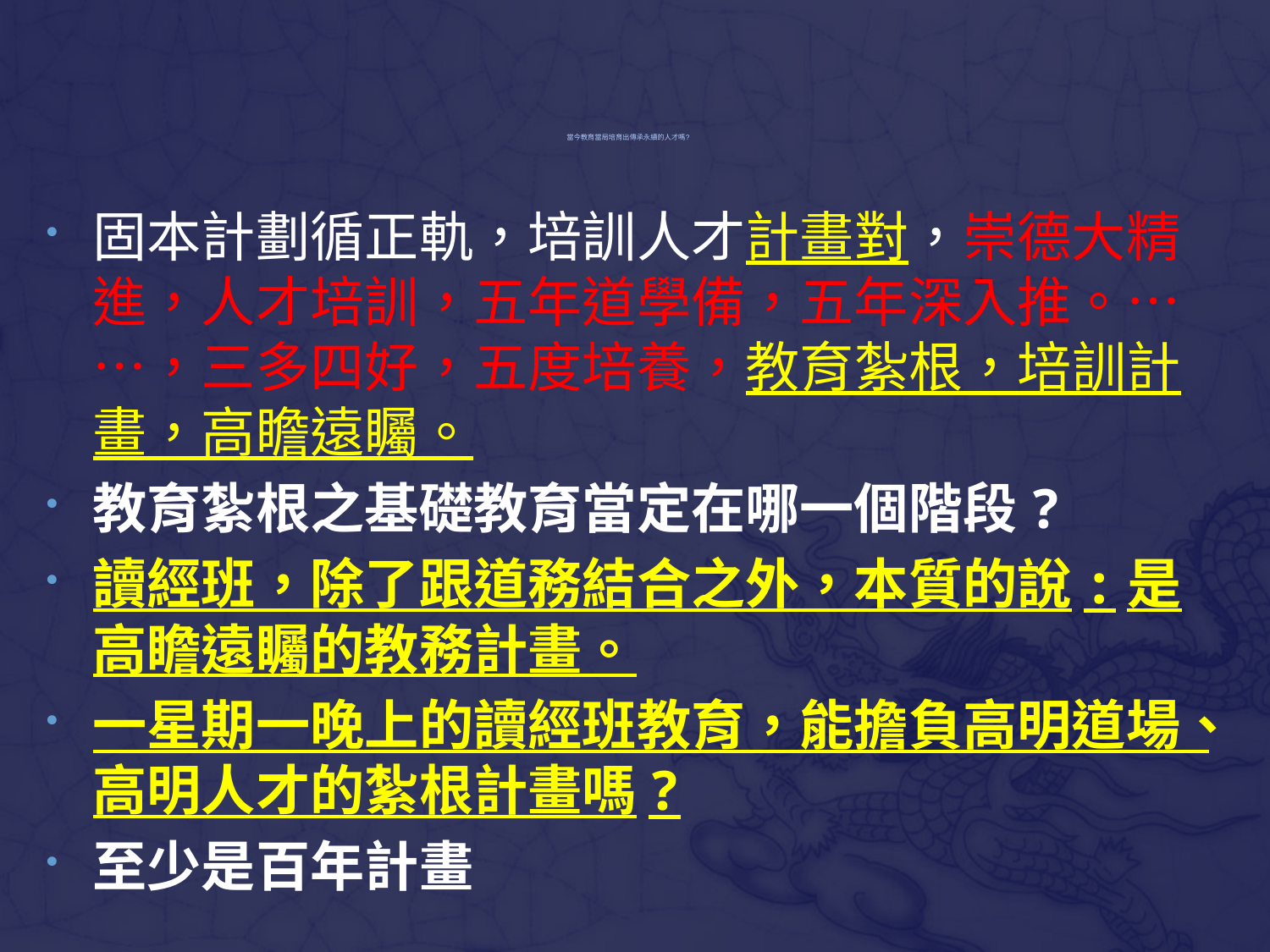

# 當今教育當局培育出傳承永續的人才嗎?
固本計劃循正軌，培訓人才計畫對，崇德大精進，人才培訓，五年道學備，五年深入推。……，三多四好，五度培養，教育紮根，培訓計畫，高瞻遠矚。
教育紮根之基礎教育當定在哪一個階段?
讀經班，除了跟道務結合之外，本質的說:是高瞻遠矚的教務計畫。
一星期一晚上的讀經班教育，能擔負高明道場、高明人才的紮根計畫嗎?
至少是百年計畫